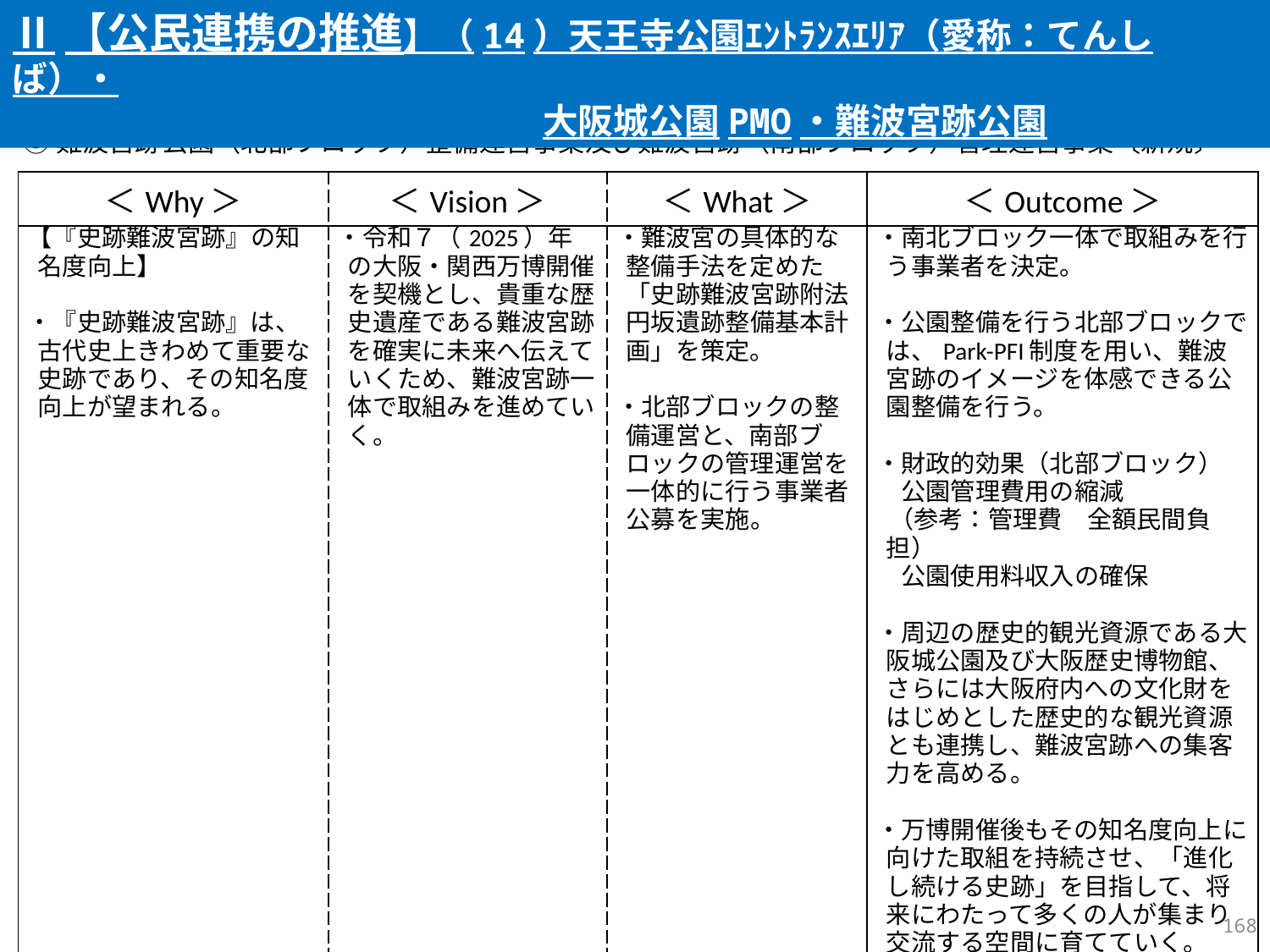

Ⅱ【公民連携の推進】（14）天王寺公園ｴﾝﾄﾗﾝｽｴﾘｱ（愛称：てんしば）・
　　　　　　　　　　　　　　　大阪城公園PMO・難波宮跡公園
③難波宮跡公園（北部ブロック）整備運営事業及び難波宮跡（南部ブロック）管理運営事業〔新規〕
| ＜Why＞ | ＜Vision＞ | ＜What＞ | ＜Outcome＞ |
| --- | --- | --- | --- |
| 【『史跡難波宮跡』の知名度向上】 ・『史跡難波宮跡』は、古代史上きわめて重要な史跡であり、その知名度向上が望まれる。 | ・令和７（2025）年の大阪・関西万博開催を契機とし、貴重な歴史遺産である難波宮跡を確実に未来へ伝えていくため、難波宮跡一体で取組みを進めていく。 | ・難波宮の具体的な整備手法を定めた「史跡難波宮跡附法円坂遺跡整備基本計画」を策定。 ・北部ブロックの整備運営と、南部ブロックの管理運営を一体的に行う事業者公募を実施。 | ・南北ブロック一体で取組みを行う事業者を決定。 ・公園整備を行う北部ブロックでは、Park-PFI制度を用い、難波宮跡のイメージを体感できる公園整備を行う。 ・財政的効果（北部ブロック） 　公園管理費用の縮減 （参考：管理費　全額民間負担） 　公園使用料収入の確保 ・周辺の歴史的観光資源である大阪城公園及び大阪歴史博物館、さらには大阪府内への文化財をはじめとした歴史的な観光資源とも連携し、難波宮跡への集客力を高める。 ・万博開催後もその知名度向上に向けた取組を持続させ、「進化し続ける史跡」を目指して、将来にわたって多くの人が集まり交流する空間に育てていく。 |
168